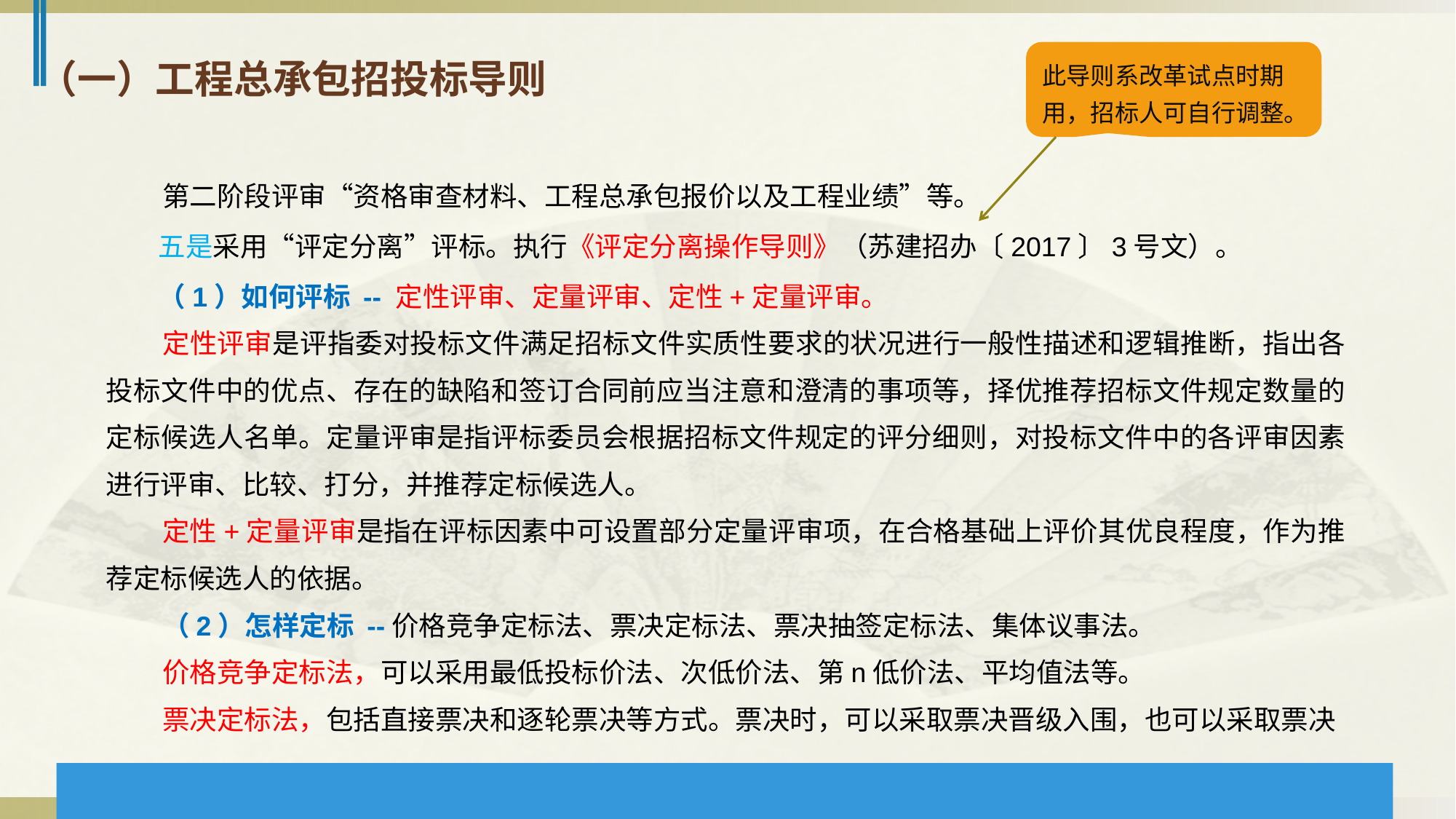

此导则系改革试点时期
用，招标人可自行调整。
（一）工程总承包招投标导则
第二阶段评审“资格审查材料、工程总承包报价以及工程业绩”等。
五是采用“评定分离”评标。执行《评定分离操作导则》（苏建招办〔2017〕3号文）。
（1）如何评标 -- 定性评审、定量评审、定性+定量评审。
定性评审是评指委对投标文件满足招标文件实质性要求的状况进行一般性描述和逻辑推断，指出各投标文件中的优点、存在的缺陷和签订合同前应当注意和澄清的事项等，择优推荐招标文件规定数量的定标候选人名单。定量评审是指评标委员会根据招标文件规定的评分细则，对投标文件中的各评审因素进行评审、比较、打分，并推荐定标候选人。
定性+定量评审是指在评标因素中可设置部分定量评审项，在合格基础上评价其优良程度，作为推荐定标候选人的依据。
（2）怎样定标 --价格竞争定标法、票决定标法、票决抽签定标法、集体议事法。
价格竞争定标法，可以采用最低投标价法、次低价法、第n低价法、平均值法等。
票决定标法，包括直接票决和逐轮票决等方式。票决时，可以采取票决晋级入围，也可以采取票决